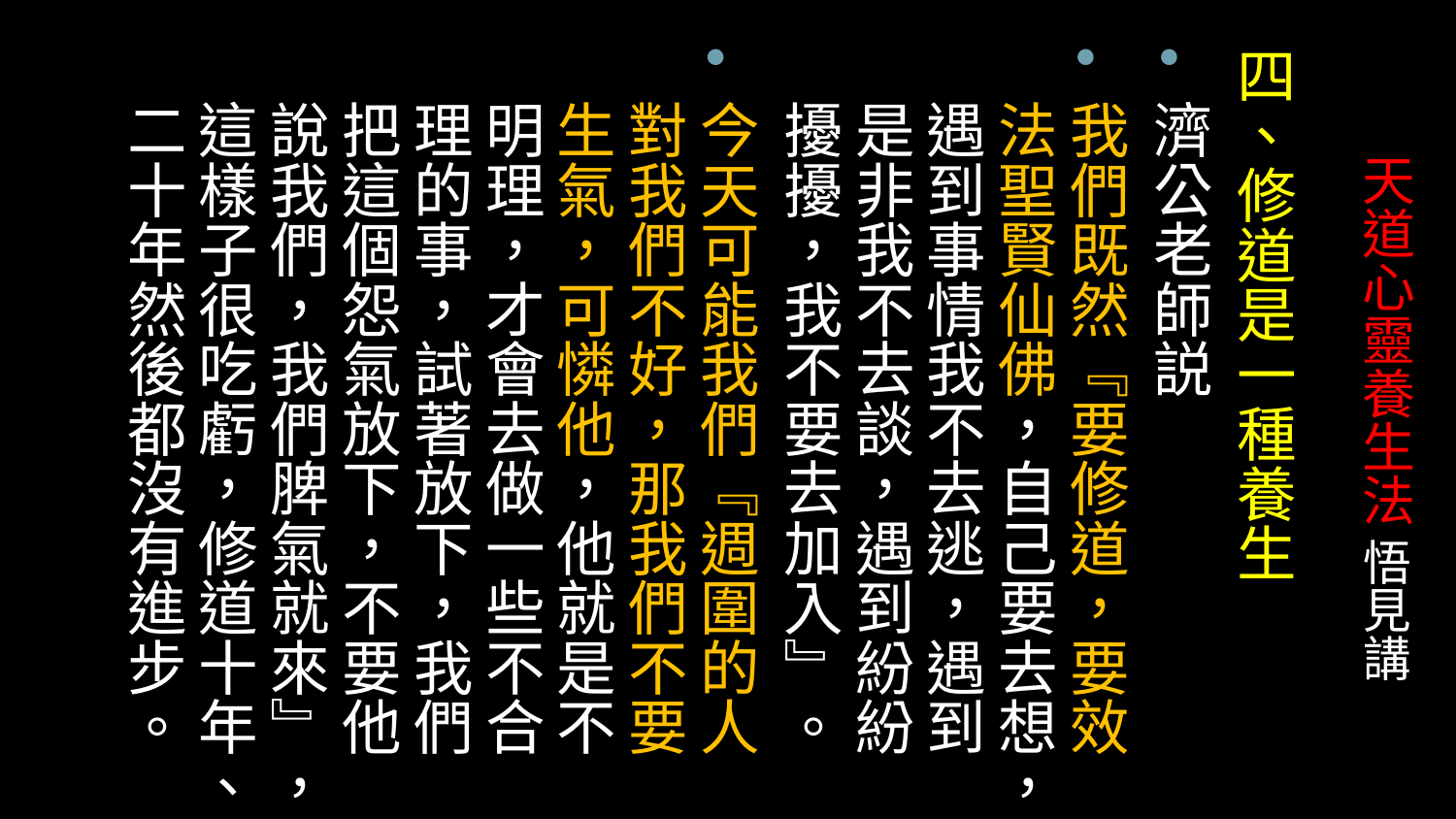

四、修道是一種養生
濟公老師説
我們既然『要修道，要效法聖賢仙佛，自己要去想，遇到事情我不去逃，遇到是非我不去談，遇到紛紛擾擾，我不要去加入』。
今天可能我們『週圍的人對我們不好，那我們不要生氣，可憐他，他就是不明理，才會去做一些不合理的事，試著放下，我們把這個怨氣放下，不要他說我們，我們脾氣就來』，這樣子很吃虧，修道十年、二十年然後都沒有進步。

# 天道心靈養生法 悟見講